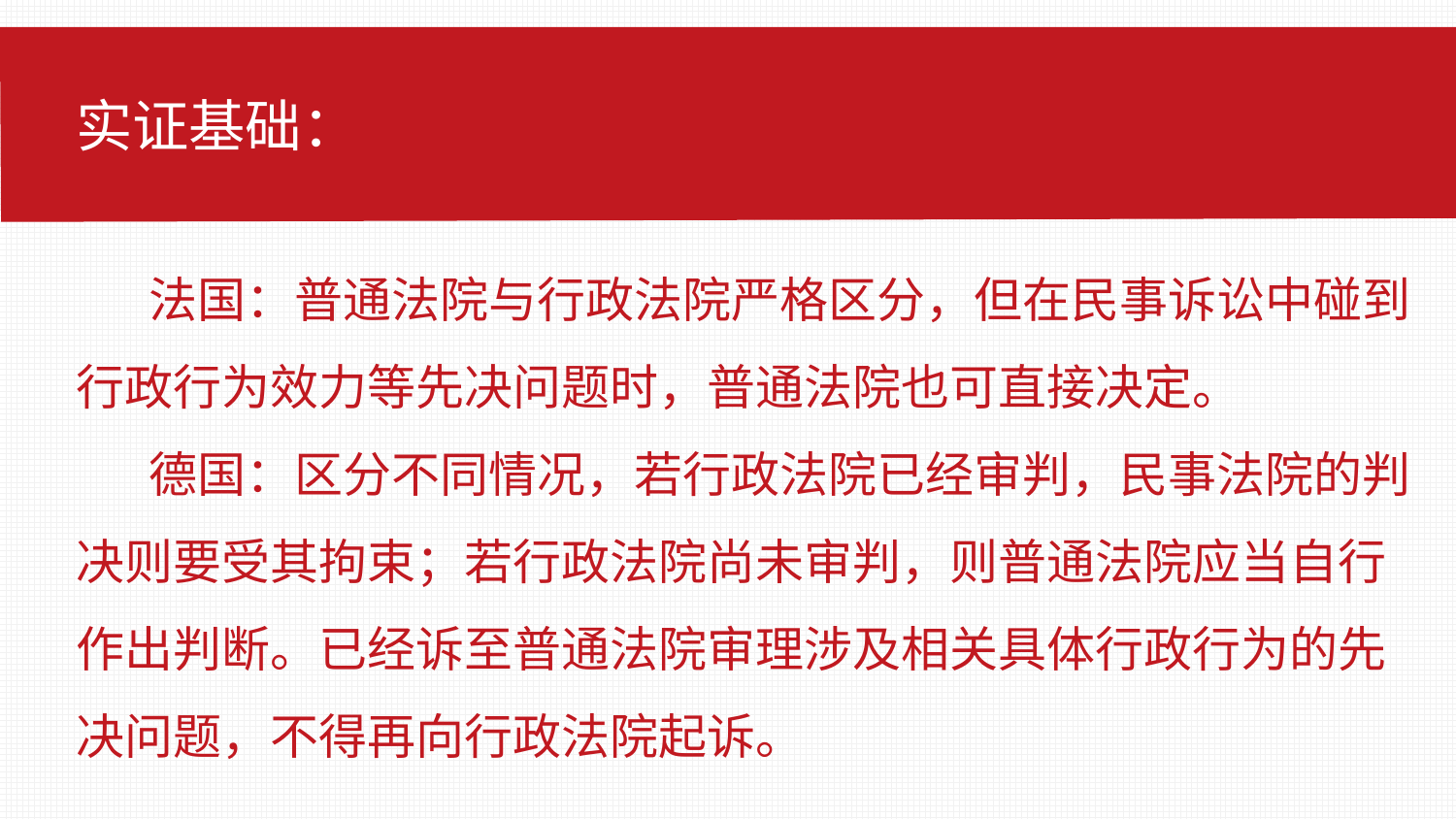

实证基础：
法国：普通法院与行政法院严格区分，但在民事诉讼中碰到行政行为效力等先决问题时，普通法院也可直接决定。
德国：区分不同情况，若行政法院已经审判，民事法院的判决则要受其拘束；若行政法院尚未审判，则普通法院应当自行作出判断。已经诉至普通法院审理涉及相关具体行政行为的先决问题，不得再向行政法院起诉。